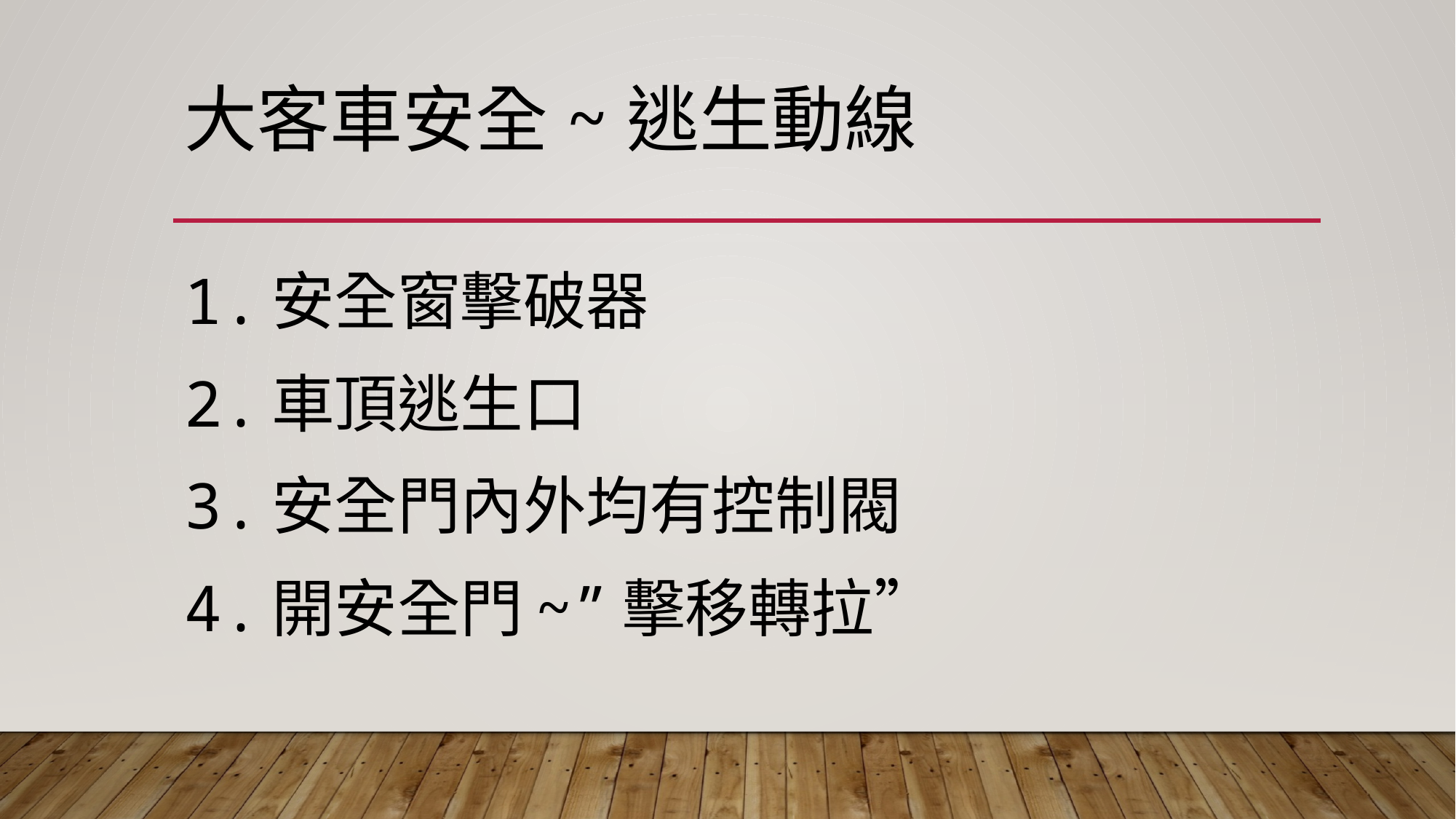

# 大客車安全~逃生動線
1.安全窗擊破器
2.車頂逃生口
3.安全門內外均有控制閥
4.開安全門~”擊移轉拉”